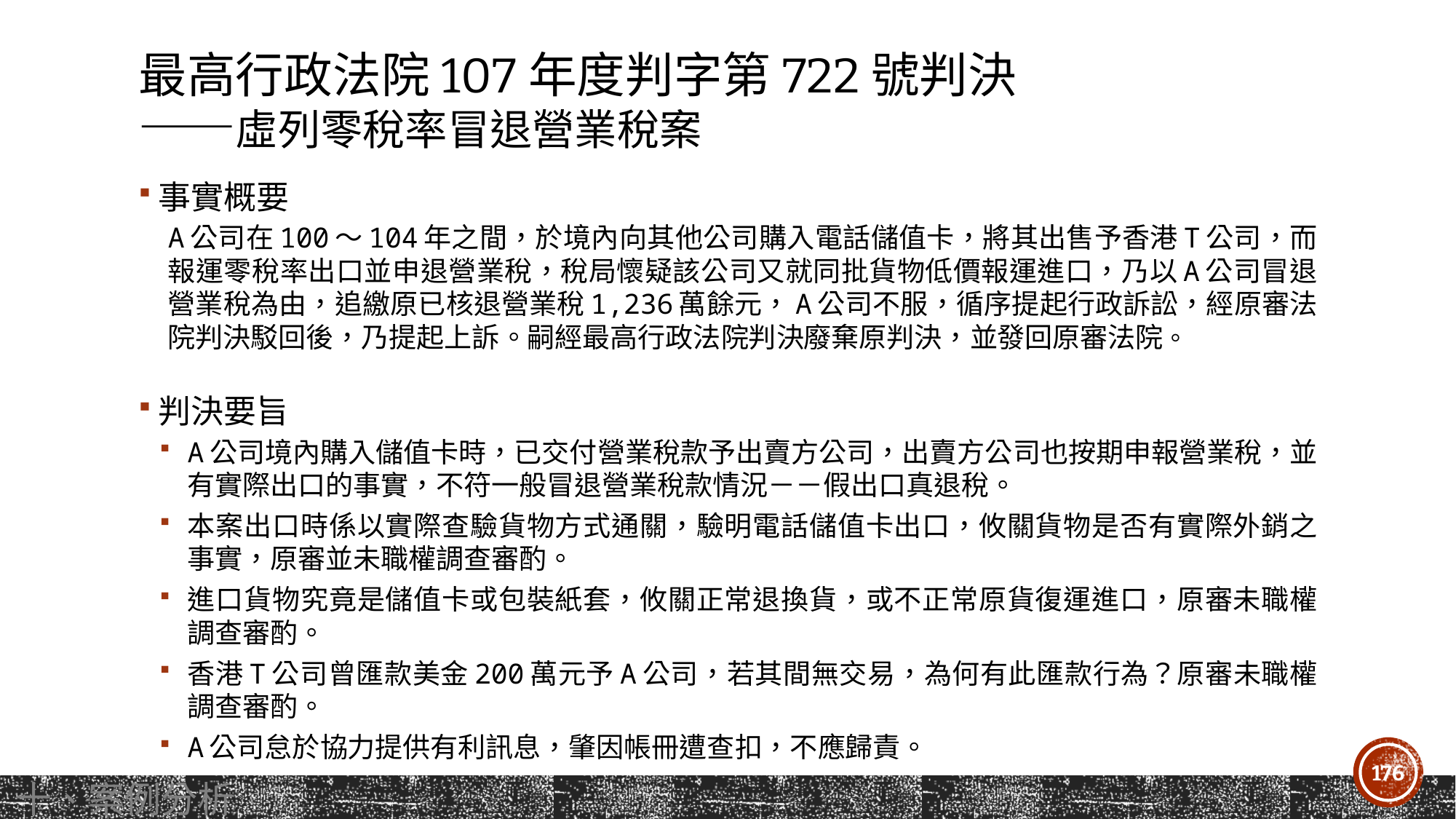

# 最高行政法院107年度判字第722號判決 ——虛列零稅率冒退營業稅案
事實概要
A公司在100～104年之間，於境內向其他公司購入電話儲值卡，將其出售予香港T公司，而報運零稅率出口並申退營業稅，稅局懷疑該公司又就同批貨物低價報運進口，乃以A公司冒退營業稅為由，追繳原已核退營業稅1,236萬餘元，A公司不服，循序提起行政訴訟，經原審法院判決駁回後，乃提起上訴。嗣經最高行政法院判決廢棄原判決，並發回原審法院。

判決要旨
A公司境內購入儲值卡時，已交付營業稅款予出賣方公司，出賣方公司也按期申報營業稅，並有實際出口的事實，不符一般冒退營業稅款情況－－假出口真退稅。
本案出口時係以實際查驗貨物方式通關，驗明電話儲值卡出口，攸關貨物是否有實際外銷之事實，原審並未職權調查審酌。
進口貨物究竟是儲值卡或包裝紙套，攸關正常退換貨，或不正常原貨復運進口，原審未職權調查審酌。
香港T公司曾匯款美金200萬元予A公司，若其間無交易，為何有此匯款行為？原審未職權調查審酌。
A公司怠於協力提供有利訊息，肇因帳冊遭查扣，不應歸責。

176